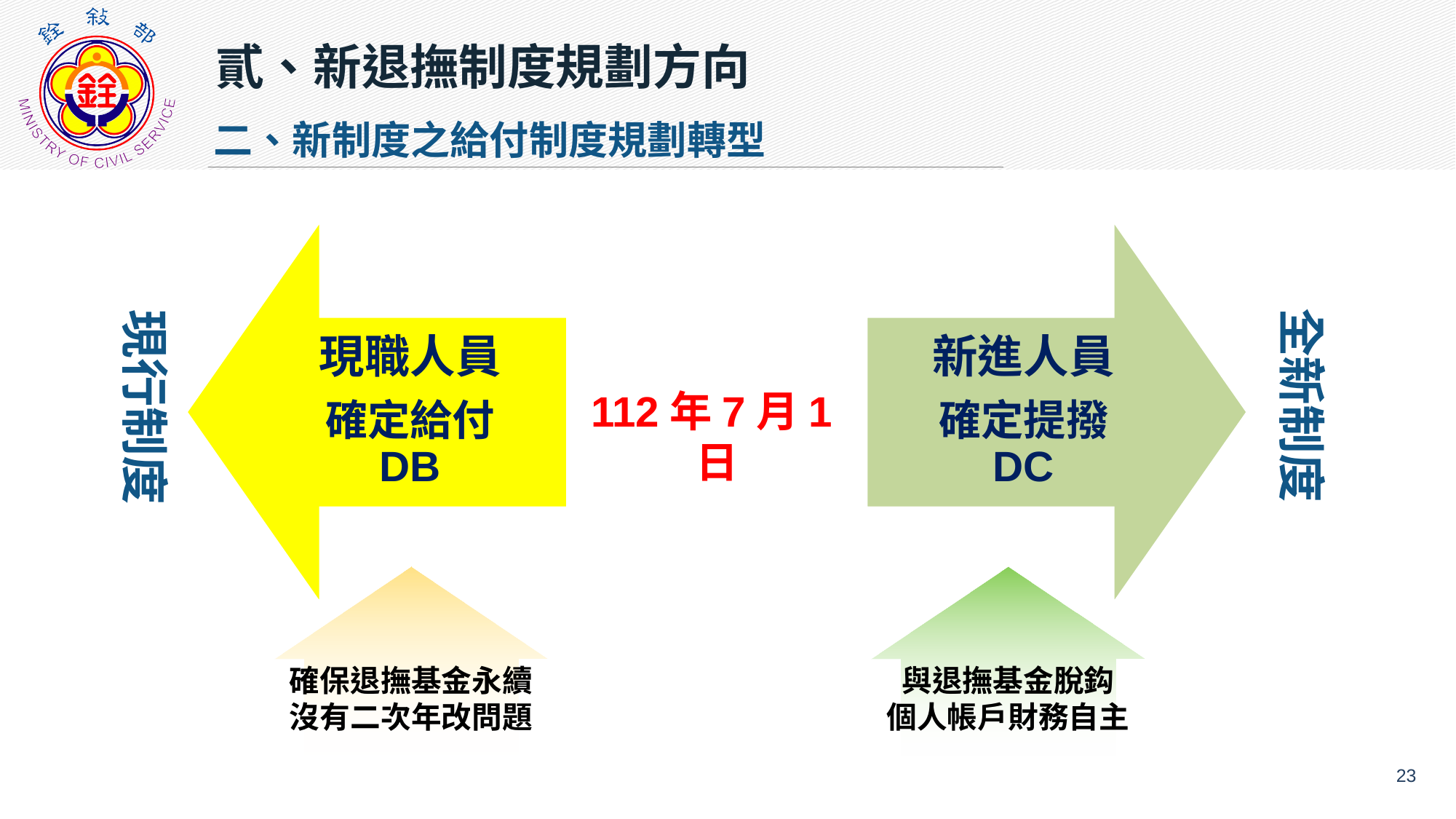

貳、新退撫制度規劃方向
二、新制度之給付制度規劃轉型
現職人員
確定給付
DB
新進人員
確定提撥
DC
全新制度
現行制度
112年7月1日
確保退撫基金永續
沒有二次年改問題
與退撫基金脫鈎
個人帳戶財務自主